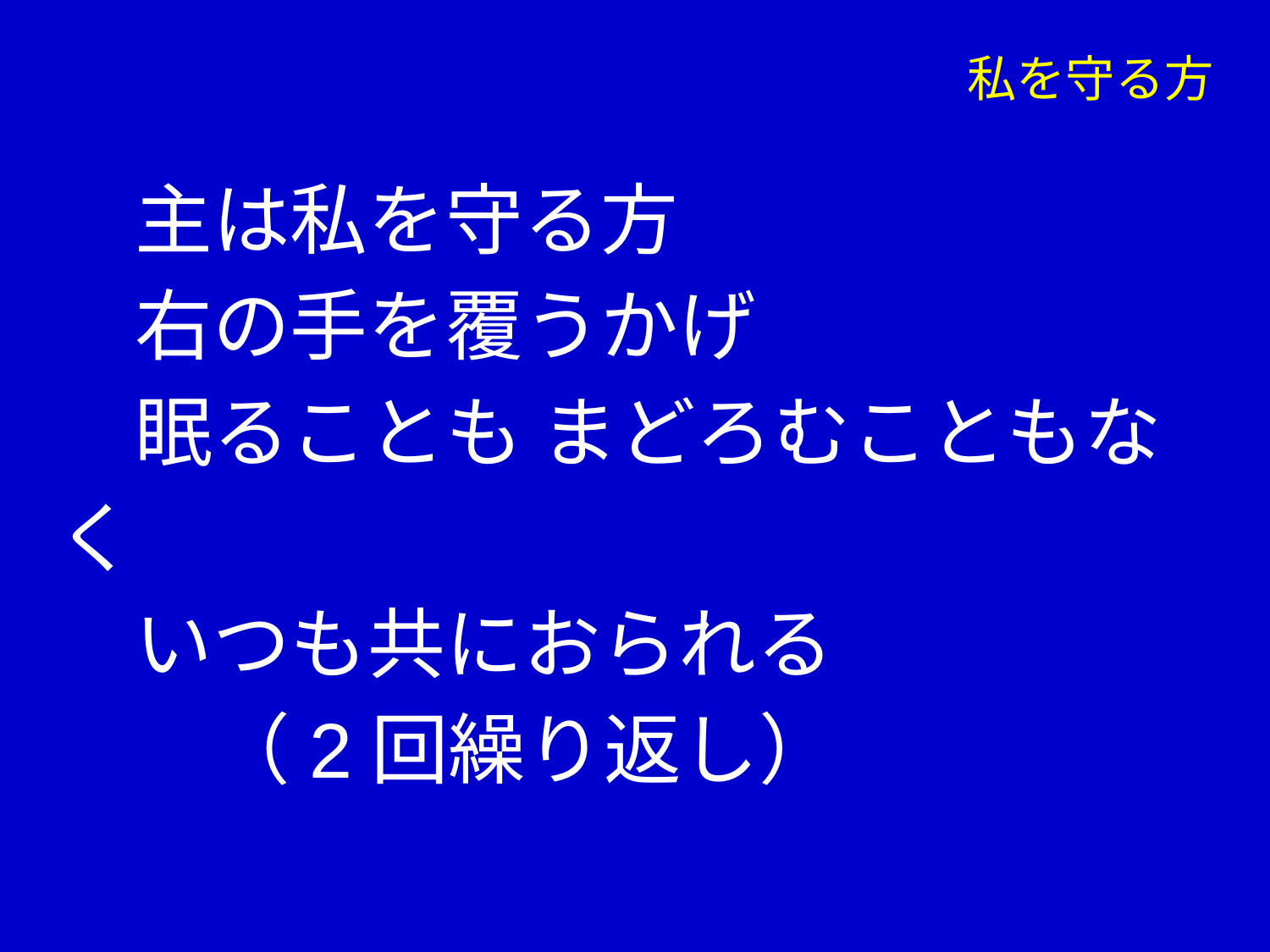

# 私を守る方

　主は私を守る方
　右の手を覆うかげ
　眠ることも まどろむこともなく
　いつも共におられる
　　（2回繰り返し）